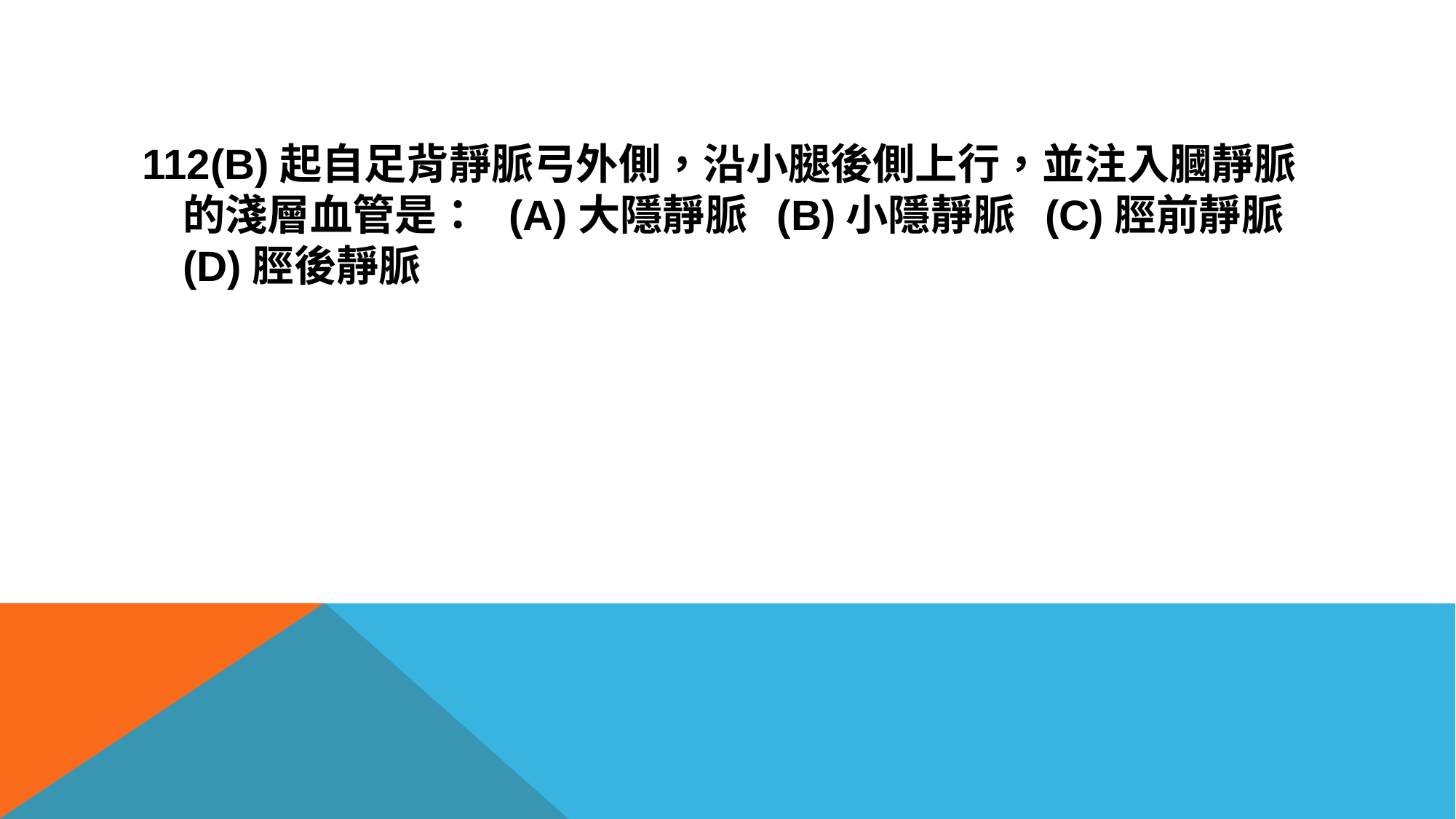

#
112(B)起自足背靜脈弓外側，沿小腿後側上行，並注入膕靜脈的淺層血管是：  (A)大隱靜脈  (B)小隱靜脈  (C)脛前靜脈  (D)脛後靜脈